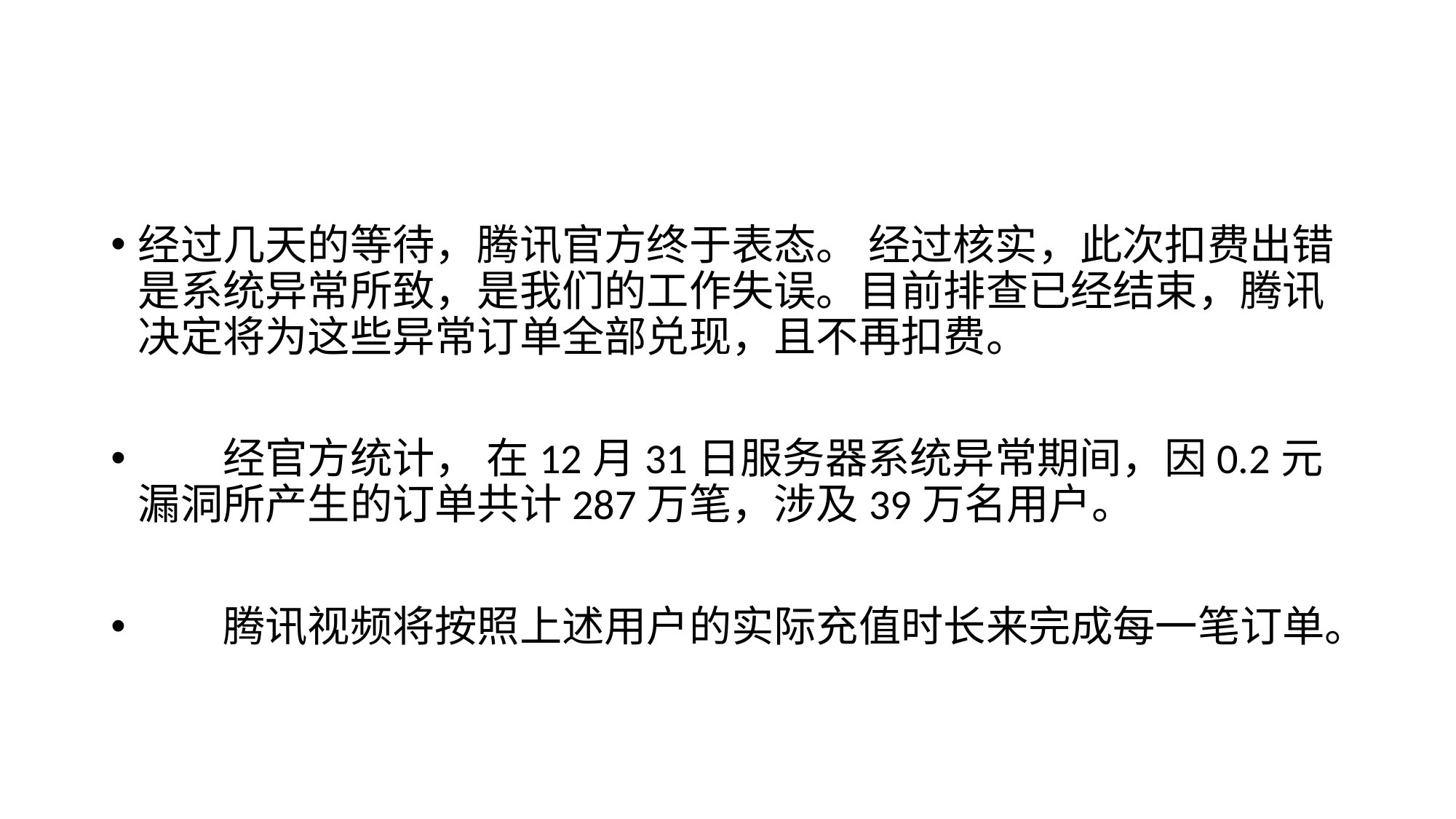

#
经过几天的等待，腾讯官方终于表态。 经过核实，此次扣费出错是系统异常所致，是我们的工作失误。目前排查已经结束，腾讯决定将为这些异常订单全部兑现，且不再扣费。

　　经官方统计， 在12月31日服务器系统异常期间，因0.2元漏洞所产生的订单共计287万笔，涉及39万名用户。

　　腾讯视频将按照上述用户的实际充值时长来完成每一笔订单。